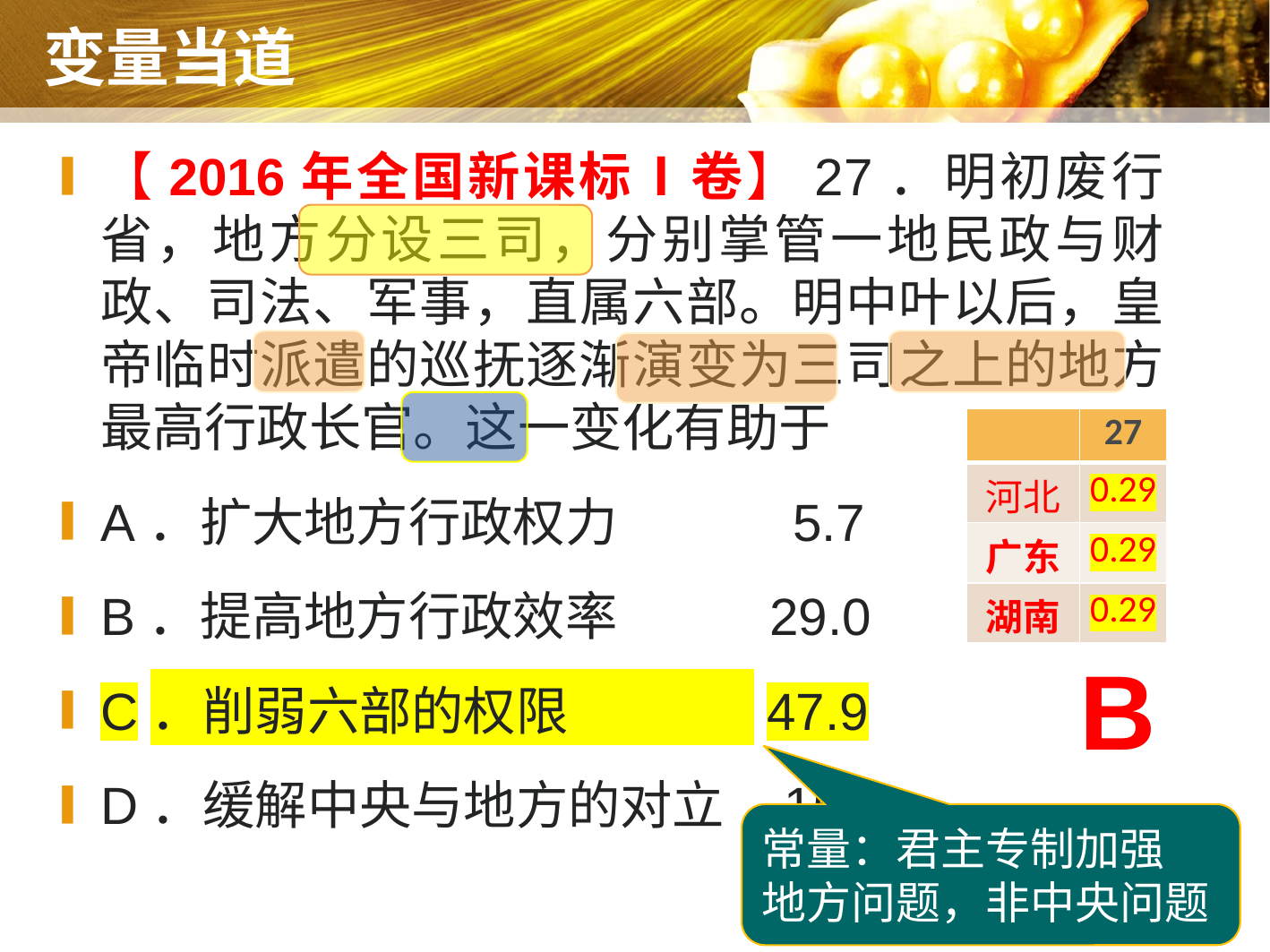

# 变量当道
【2016年全国新课标Ⅰ卷】27．明初废行省，地方分设三司，分别掌管一地民政与财政、司法、军事，直属六部。明中叶以后，皇帝临时派遣的巡抚逐渐演变为三司之上的地方最高行政长官。这一变化有助于
A．扩大地方行政权力              5.7
B．提高地方行政效率            29.0
C．削弱六部的权限                47.9
D．缓解中央与地方的对立    15.3

|  | 27 |
| --- | --- |
| 河北 | 0.29 |
| 广东 | 0.29 |
| 湖南 | 0.29 |
B
常量：君主专制加强
地方问题，非中央问题